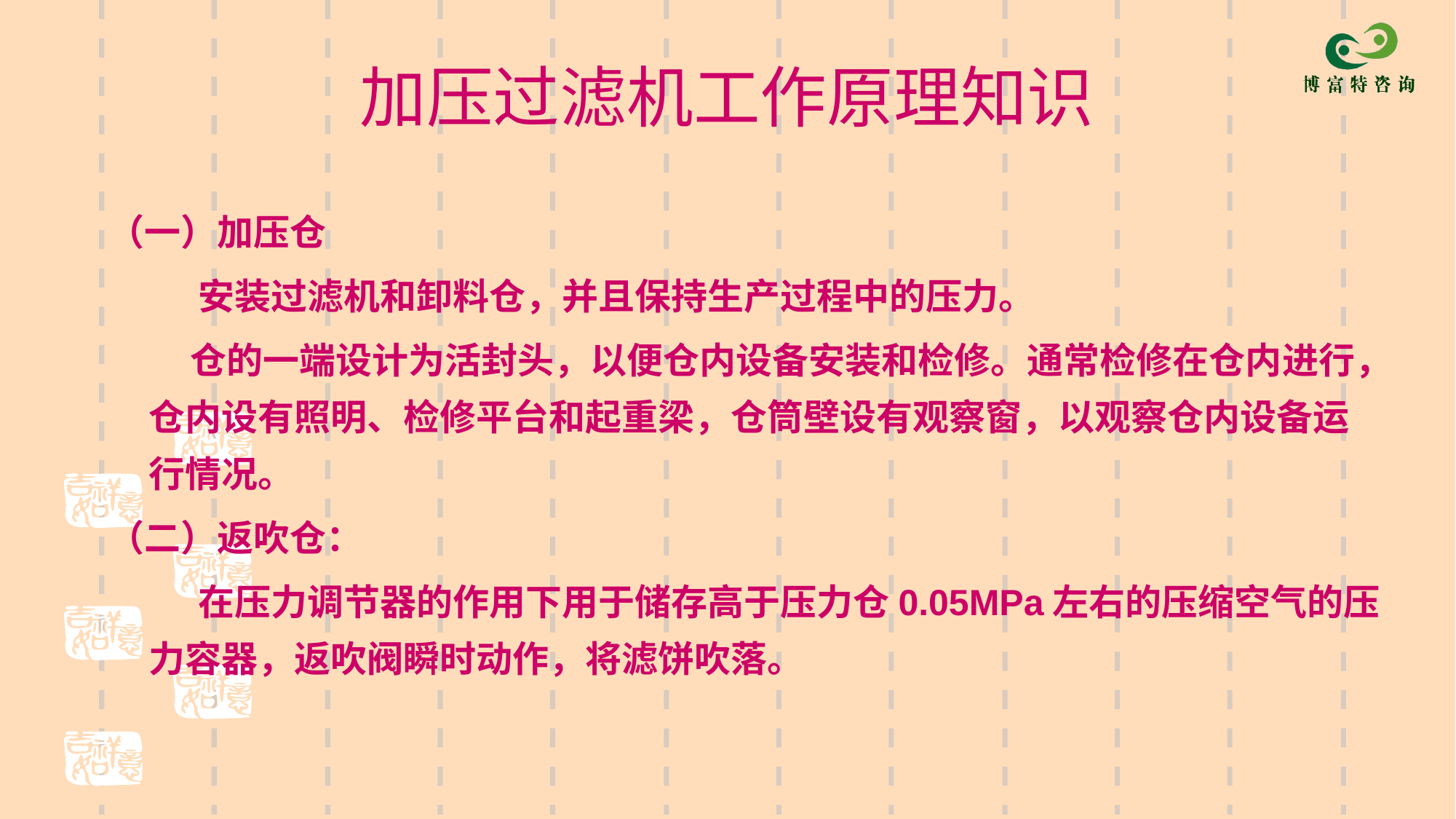

# 加压过滤机工作原理知识
（一）加压仓
          安装过滤机和卸料仓，并且保持生产过程中的压力。
         仓的一端设计为活封头，以便仓内设备安装和检修。通常检修在仓内进行，仓内设有照明、检修平台和起重梁，仓筒壁设有观察窗，以观察仓内设备运行情况。
（二）返吹仓：
          在压力调节器的作用下用于储存高于压力仓0.05MPa左右的压缩空气的压力容器，返吹阀瞬时动作，将滤饼吹落。